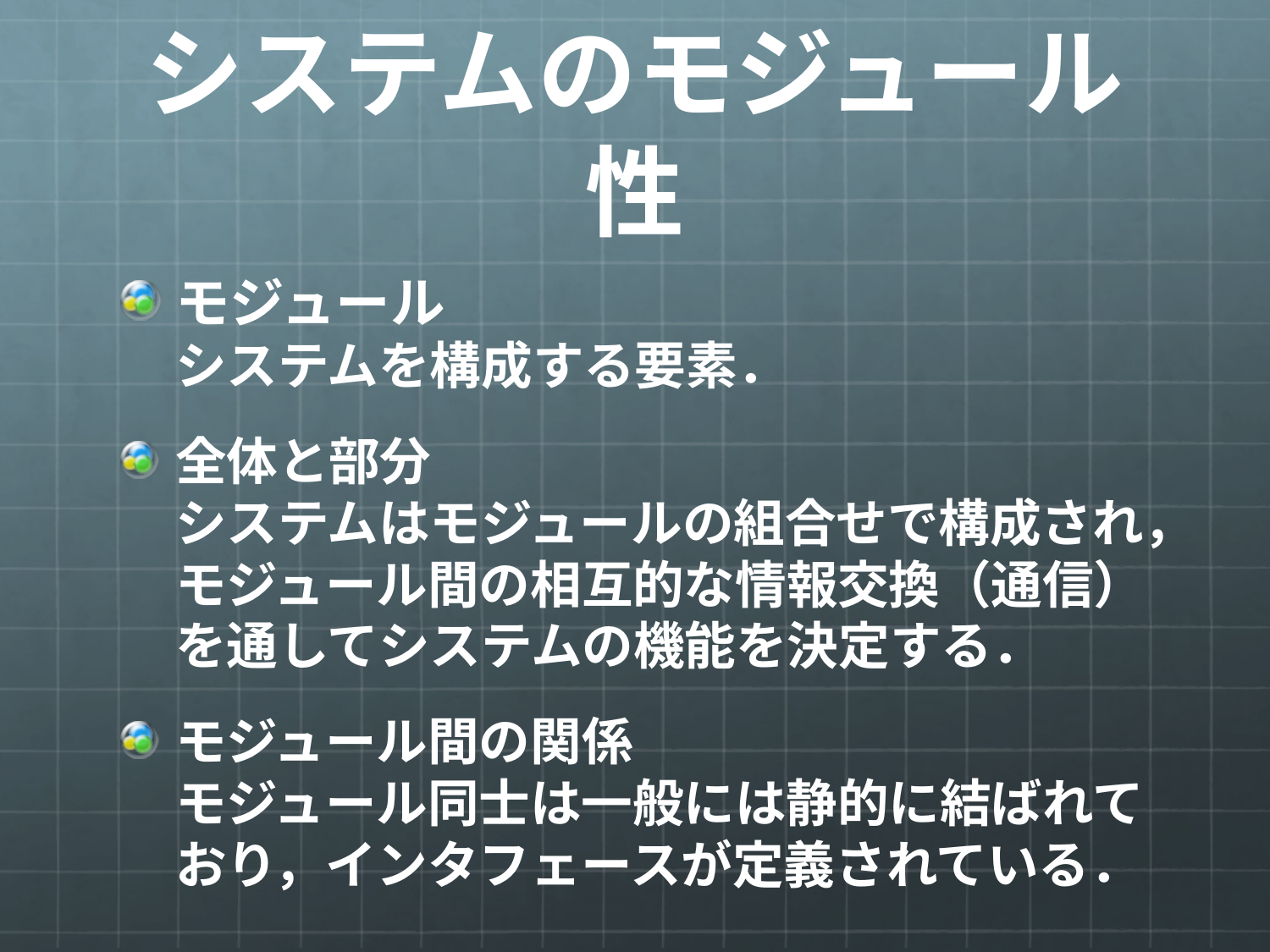

# システムのモジュール性
モジュール
システムを構成する要素．
全体と部分
システムはモジュールの組合せで構成され，モジュール間の相互的な情報交換（通信）を通してシステムの機能を決定する．
モジュール間の関係
モジュール同士は一般には静的に結ばれており，インタフェースが定義されている．